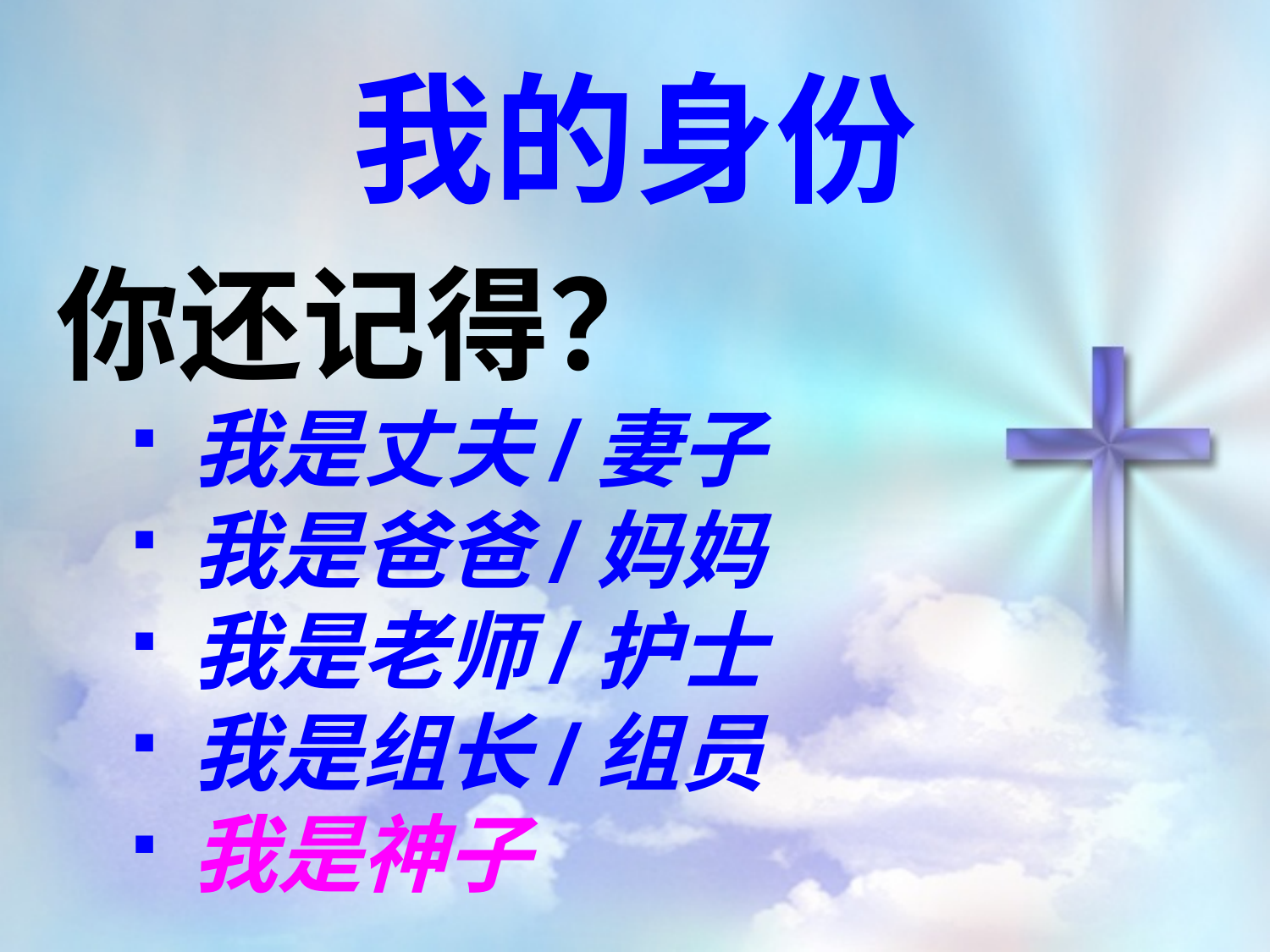

我的身份
你还记得？
我是丈夫/妻子
我是爸爸/妈妈
我是老师/护士
我是组长/组员
我是神子